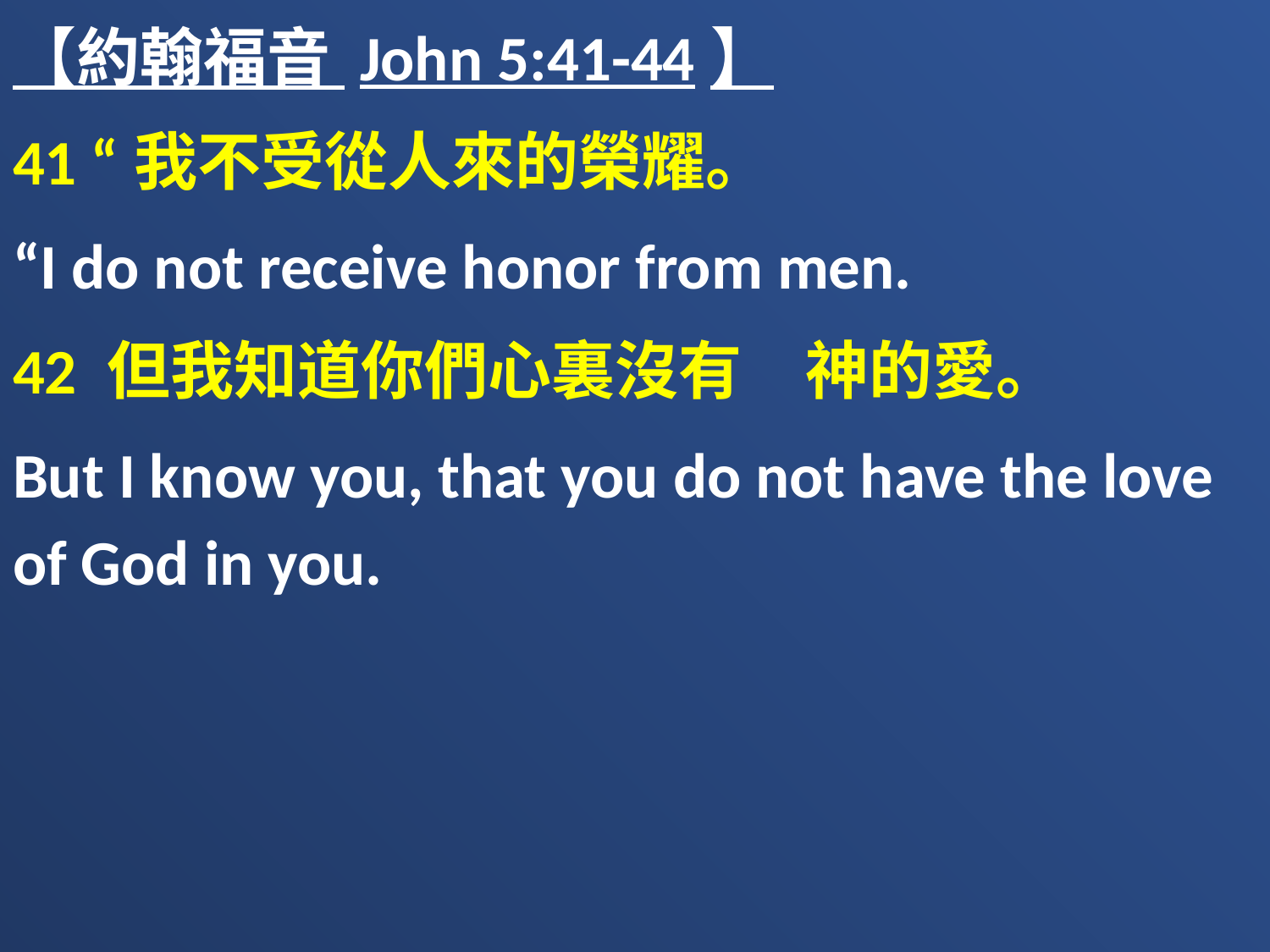

【約翰福音 John 5:41-44】
41 “我不受從人來的榮耀。
“I do not receive honor from men.
42 但我知道你們心裏沒有　神的愛。
But I know you, that you do not have the love of God in you.